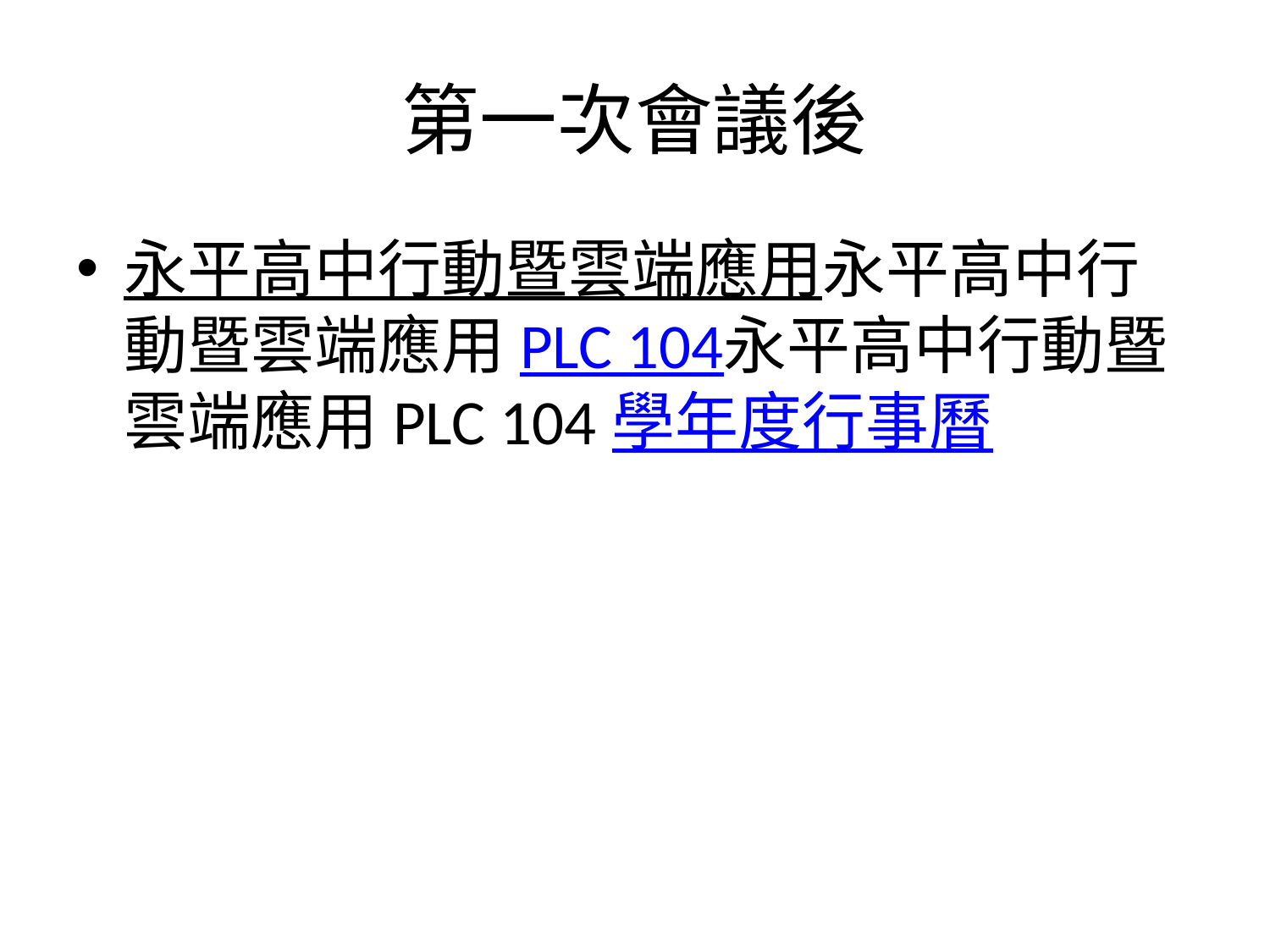

# 第一次會議後
永平高中行動暨雲端應用永平高中行動暨雲端應用PLC 104永平高中行動暨雲端應用PLC 104學年度行事曆